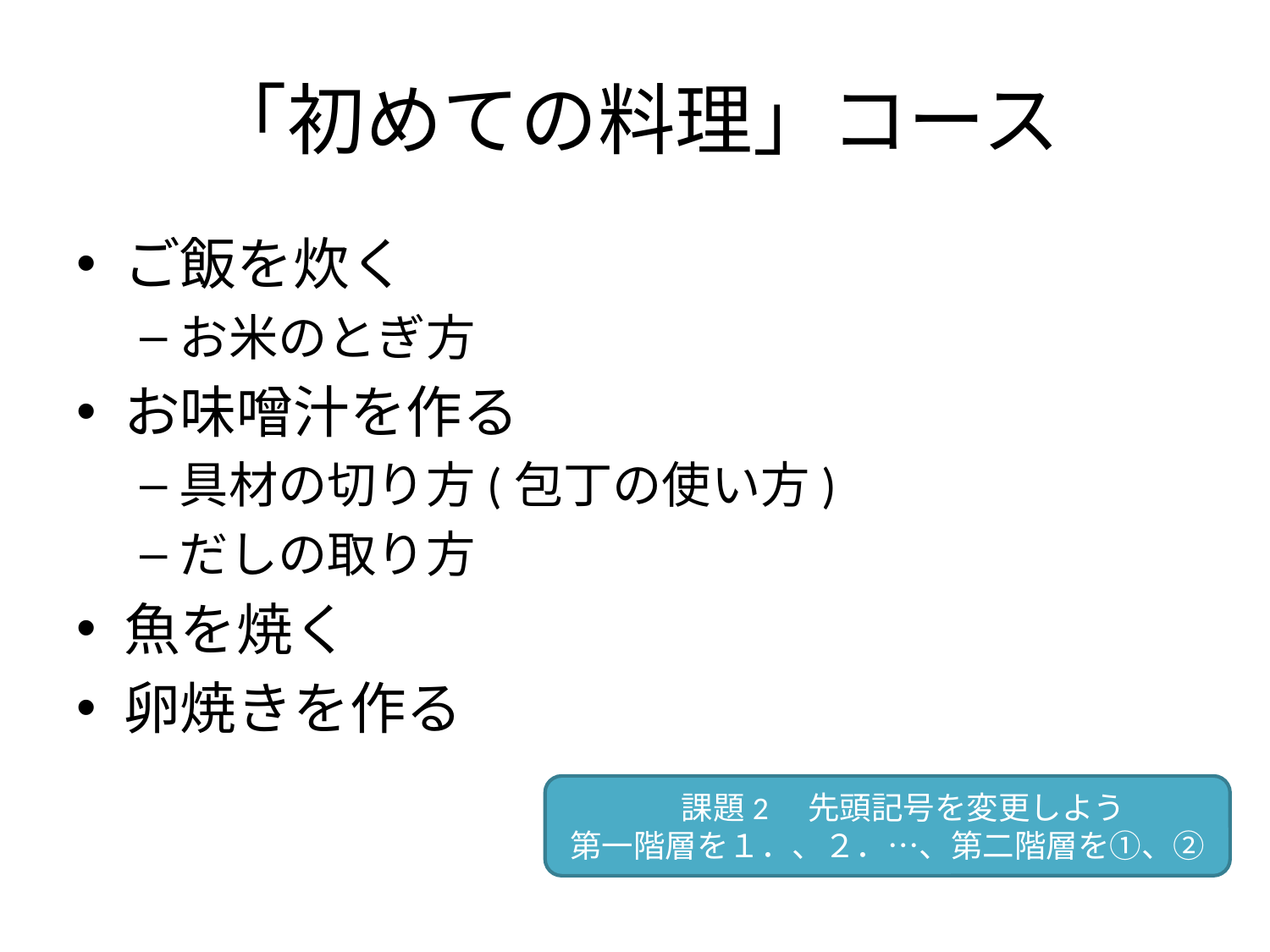

# 「初めての料理」コース
ご飯を炊く
お米のとぎ方
お味噌汁を作る
具材の切り方(包丁の使い方)
だしの取り方
魚を焼く
卵焼きを作る
　課題2　先頭記号を変更しよう
第一階層を１．、２．…、第二階層を①、②